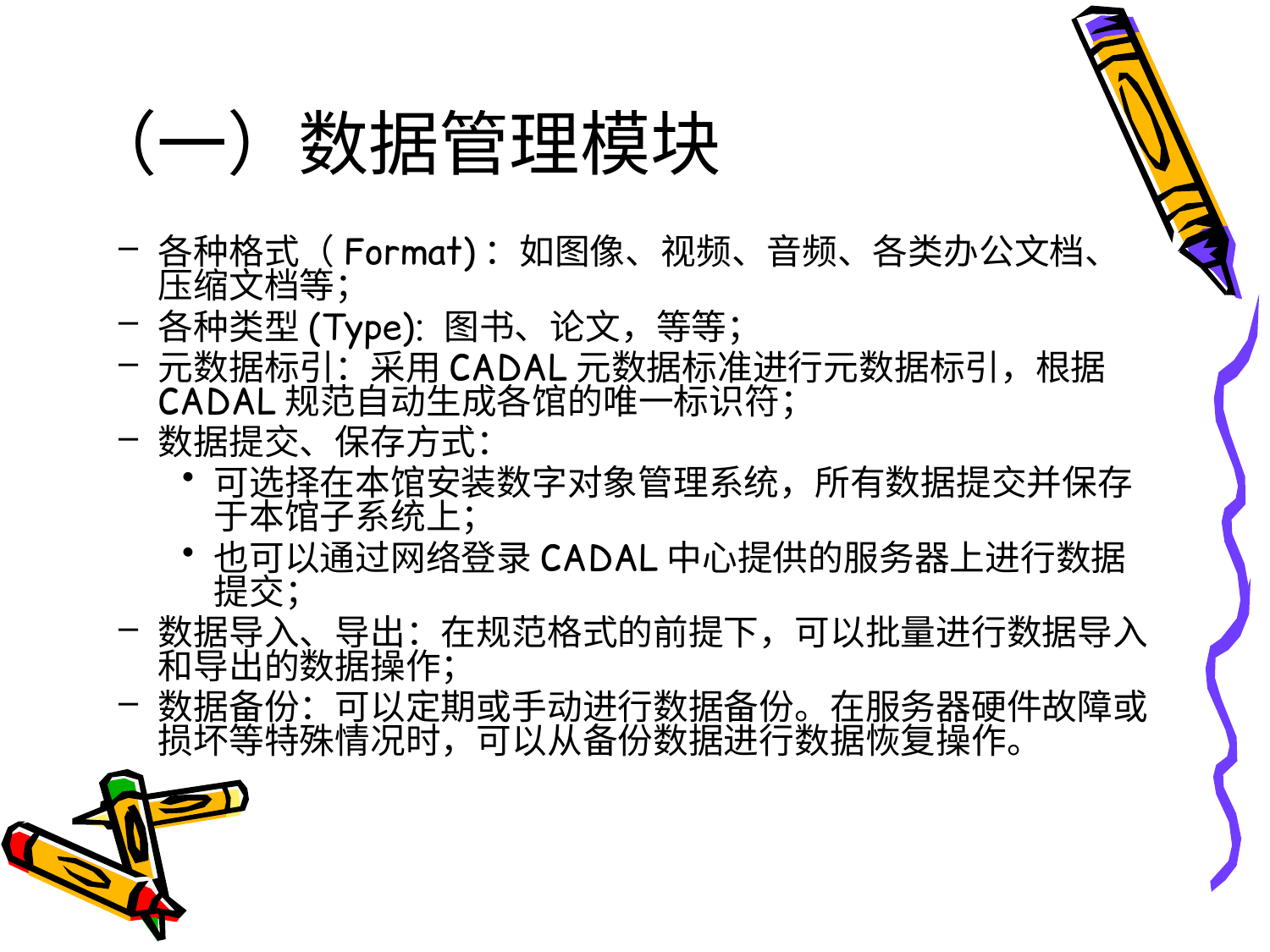

# （一）数据管理模块

各种格式（Format)：如图像、视频、音频、各类办公文档、压缩文档等；
各种类型(Type): 图书、论文，等等；
元数据标引：采用CADAL元数据标准进行元数据标引，根据CADAL规范自动生成各馆的唯一标识符；
数据提交、保存方式：
可选择在本馆安装数字对象管理系统，所有数据提交并保存于本馆子系统上；
也可以通过网络登录CADAL中心提供的服务器上进行数据提交；
数据导入、导出：在规范格式的前提下，可以批量进行数据导入和导出的数据操作；
数据备份：可以定期或手动进行数据备份。在服务器硬件故障或损坏等特殊情况时，可以从备份数据进行数据恢复操作。